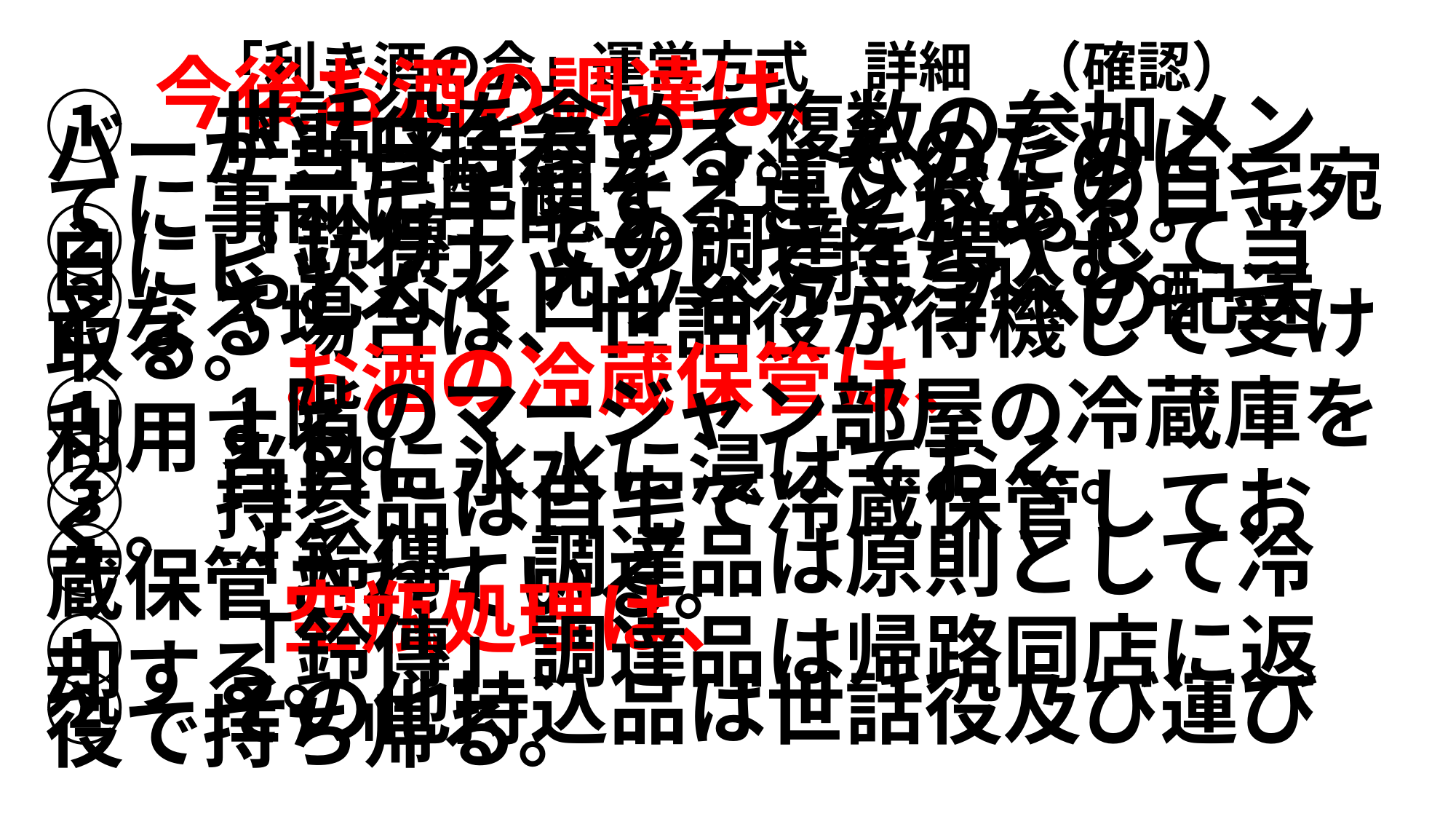

# 「利き酒の会」運営方式　詳細　（確認）
今後お酒の調達は、
➀　世話役を含めて複数の参加メンバーが当日持参する。そのために、
　　　　宅配便を「運び役」の自宅宛てに事前に手配することがある。
➁　「鈴傳」での調達を増やして当日にピックアップして持ち込む。
➂　やむなく四ツ谷クラブへの配送となる場合は、世話役が待機して受け取る。
　　　お酒の冷蔵保管は、
➀　1階のマージャン部屋の冷蔵庫を利用する。
➁　当日に氷水に浸けておく。
➂　持参品は自宅で冷蔵保管しておく。
➃　「鈴傳」調達品は原則として冷蔵保管されている。
　　　空瓶処理は、
➀　「鈴傳」調達品は帰路同店に返却する。
➁　その他持込品は世話役及び運び役で持ち帰る。